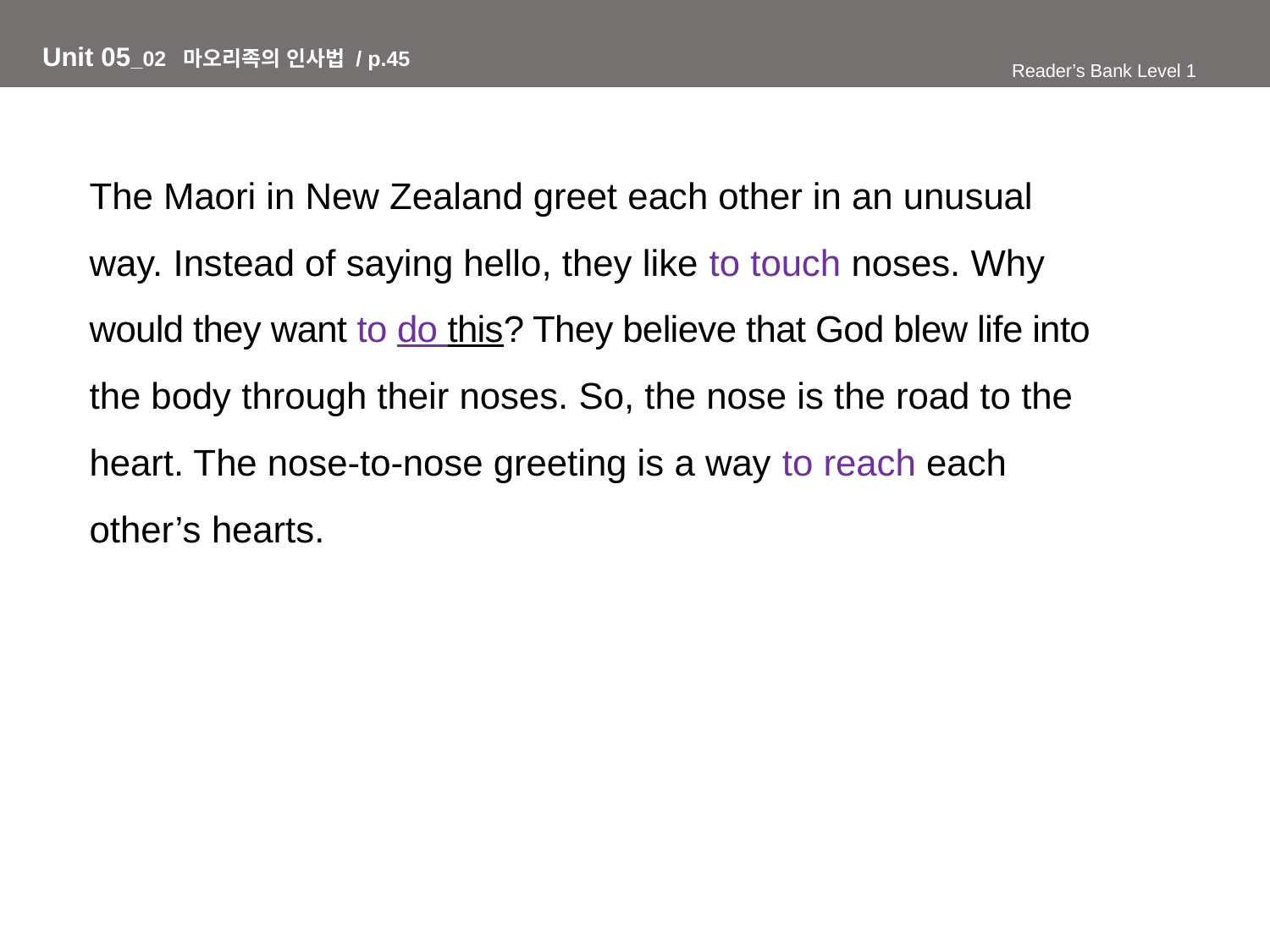

# Unit 05_02  마오리족의 인사법 / p.45
Reader’s Bank Level 1

The Maori in New Zealand greet each other in an unusual
way. Instead of saying hello, they like to touch noses. Why
would they want to do this? They believe that God blew life into
the body through their noses. So, the nose is the road to the
heart. The nose-to-nose greeting is a way to reach each
other’s hearts.